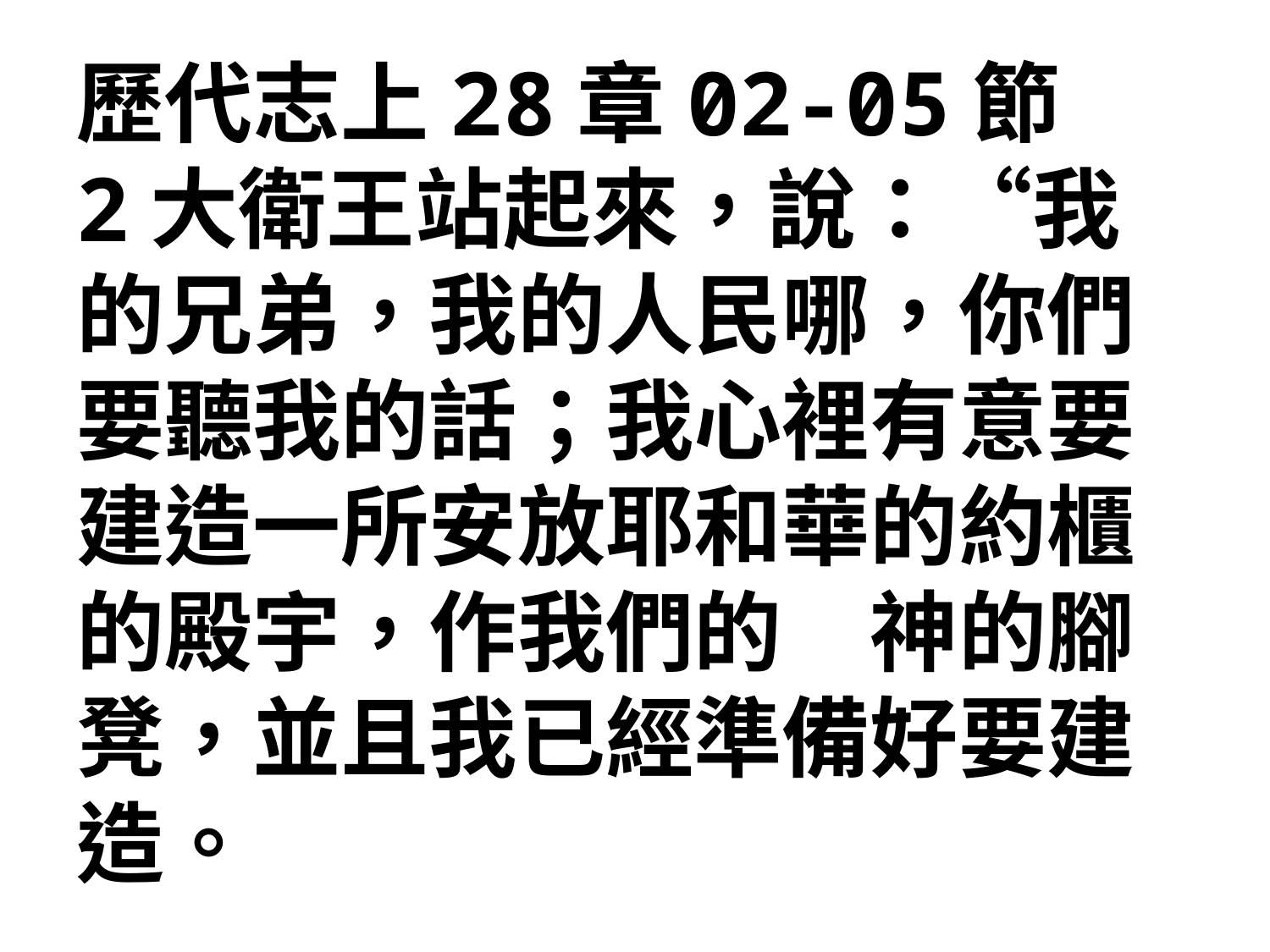

# 歷代志上28章02-05節 2大衛王站起來，說：“我的兄弟，我的人民哪，你們要聽我的話；我心裡有意要建造一所安放耶和華的約櫃的殿宇，作我們的　神的腳凳，並且我已經準備好要建造。